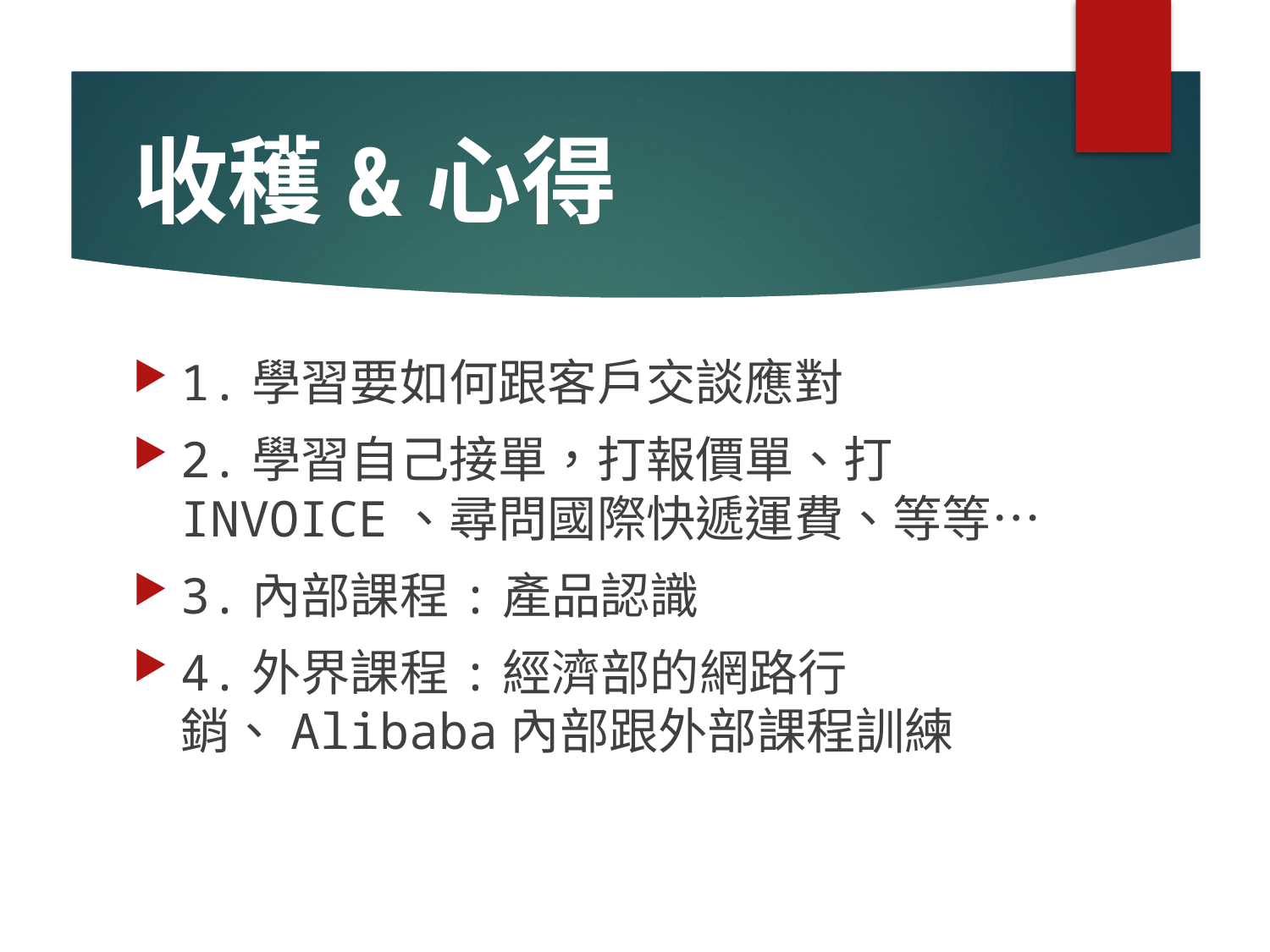

# 收穫&心得
1.學習要如何跟客戶交談應對
2.學習自己接單，打報價單、打INVOICE、尋問國際快遞運費、等等…
3.內部課程:產品認識
4.外界課程:經濟部的網路行銷、Alibaba內部跟外部課程訓練